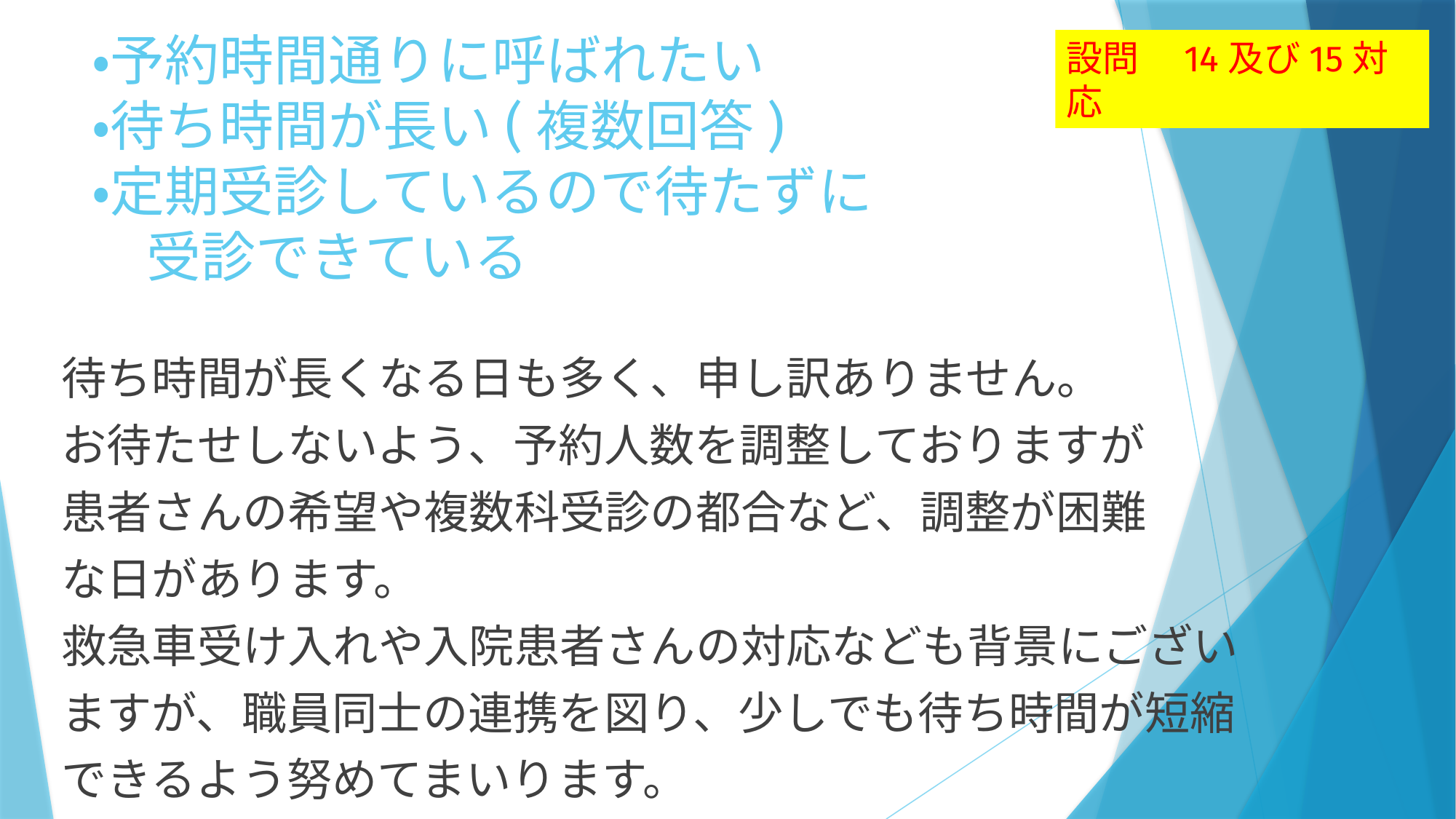

# ・予約時間通りに呼ばれたい ・待ち時間が長い(複数回答) ・定期受診しているので待たずに 　受診できている
設問　14及び15対応
待ち時間が長くなる日も多く、申し訳ありません。
お待たせしないよう、予約人数を調整しておりますが
患者さんの希望や複数科受診の都合など、調整が困難
な日があります。
救急車受け入れや入院患者さんの対応なども背景にござい
ますが、職員同士の連携を図り、少しでも待ち時間が短縮
できるよう努めてまいります。